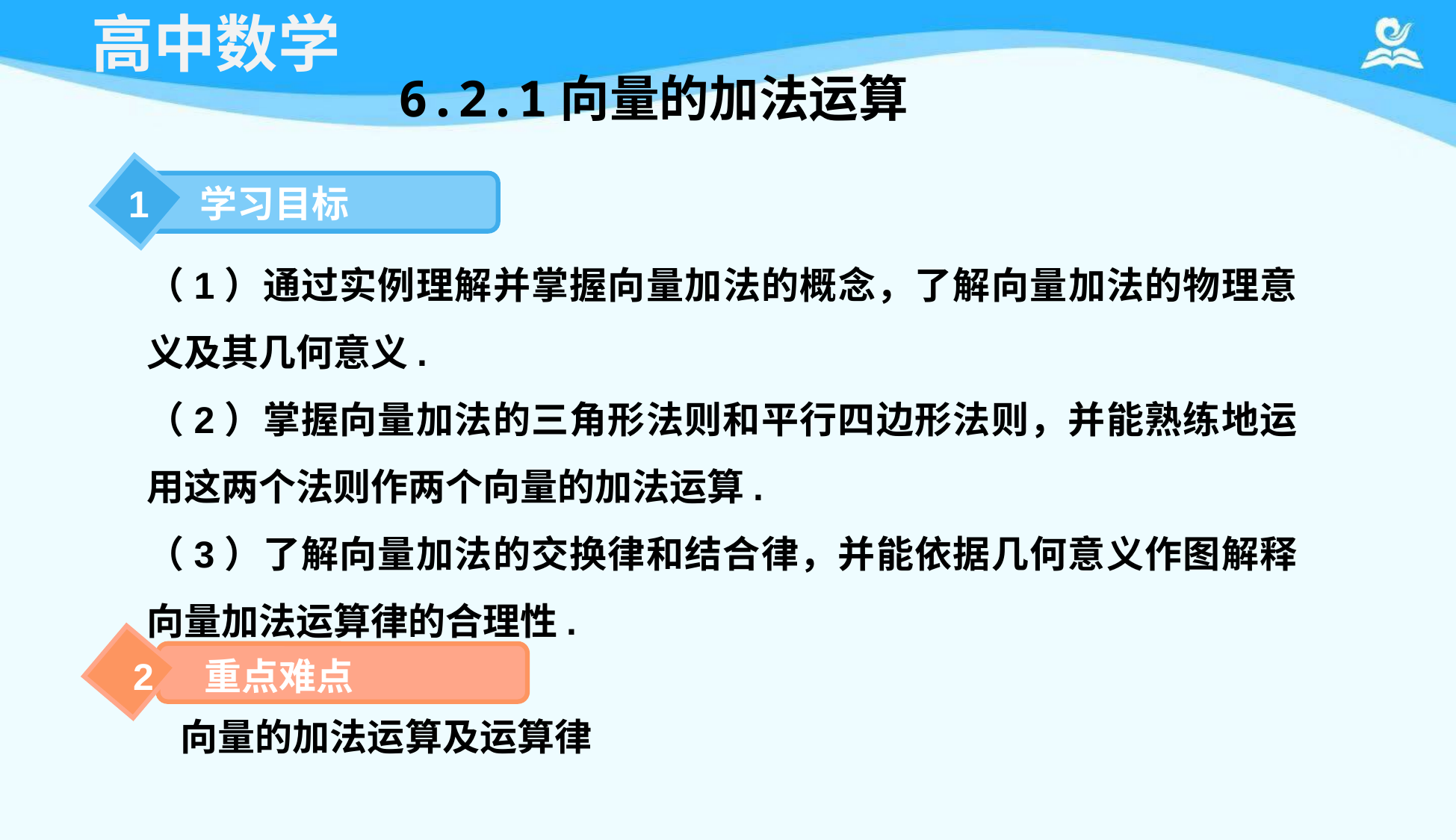

# 6.2.1向量的加法运算

1    学习目标
（1）通过实例理解并掌握向量加法的概念，了解向量加法的物理意义及其几何意义.
（2）掌握向量加法的三角形法则和平行四边形法则，并能熟练地运用这两个法则作两个向量的加法运算.
（3）了解向量加法的交换律和结合律，并能依据几何意义作图解释向量加法运算律的合理性.

    2    重点难点
向量的加法运算及运算律